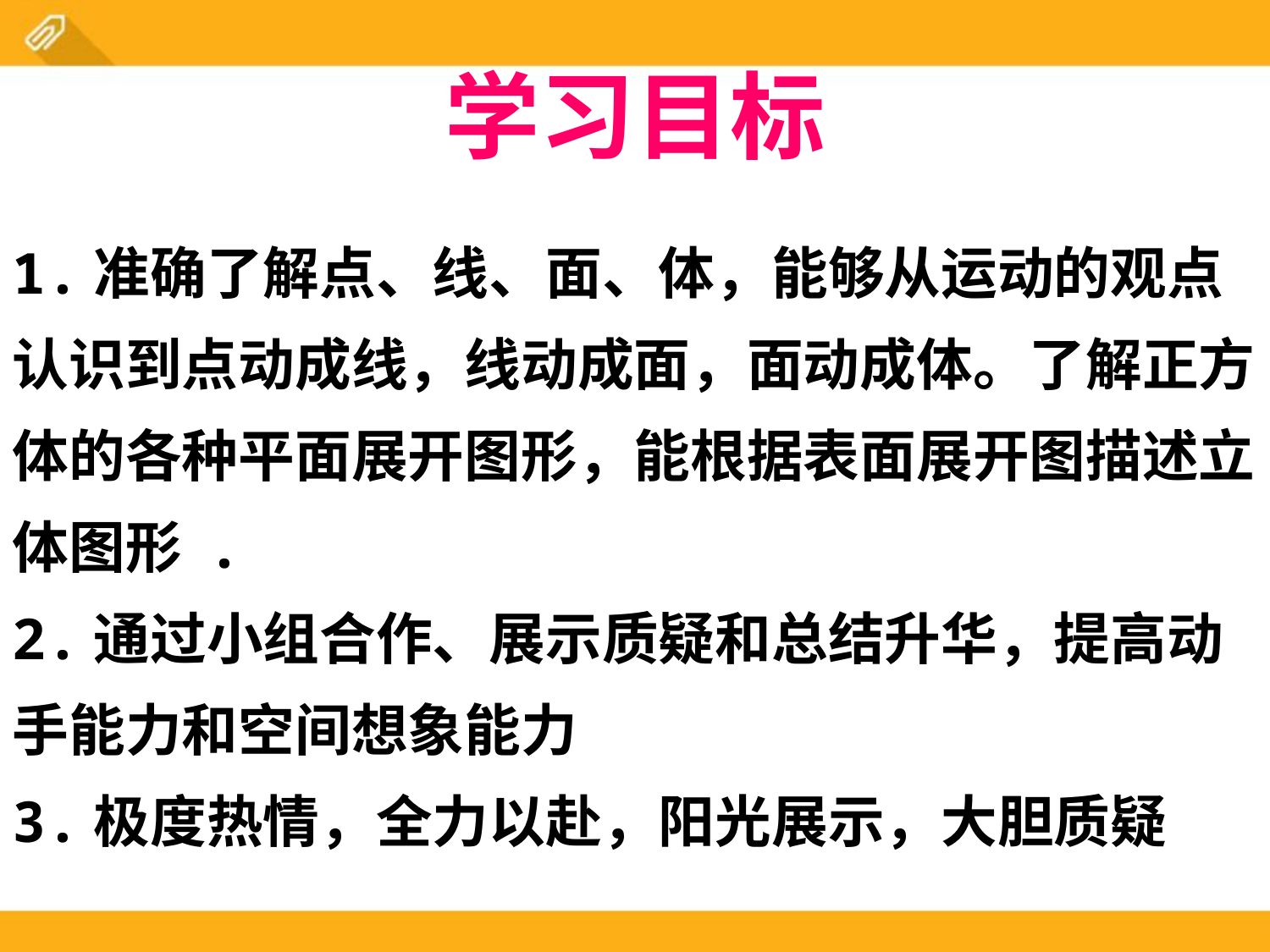

# 学习目标
1.准确了解点、线、面、体，能够从运动的观点认识到点动成线，线动成面，面动成体。了解正方体的各种平面展开图形，能根据表面展开图描述立体图形 .
2.通过小组合作、展示质疑和总结升华，提高动手能力和空间想象能力
3.极度热情，全力以赴，阳光展示，大胆质疑